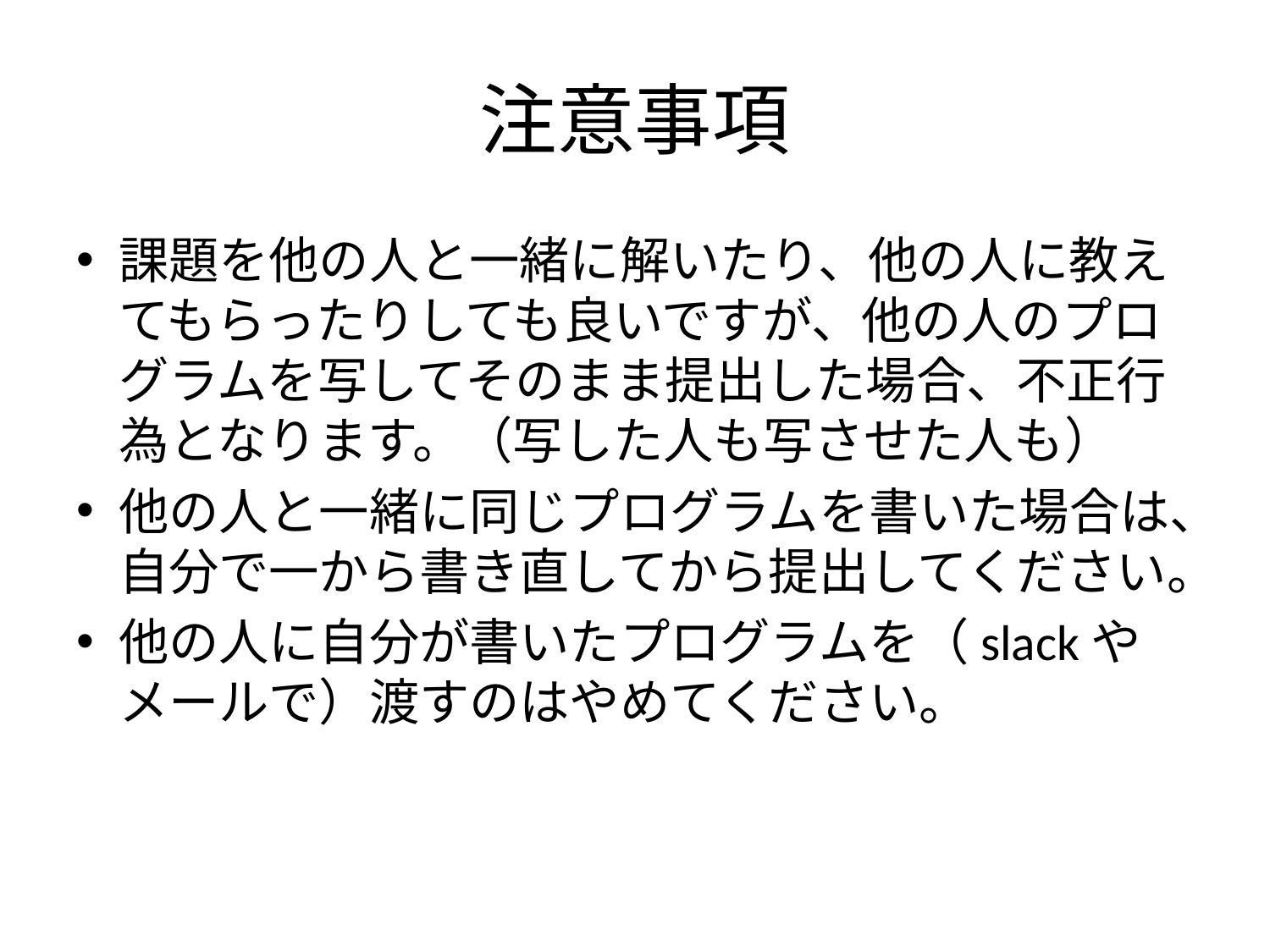

# 注意事項
課題を他の人と一緒に解いたり、他の人に教えてもらったりしても良いですが、他の人のプログラムを写してそのまま提出した場合、不正行為となります。（写した人も写させた人も）
他の人と一緒に同じプログラムを書いた場合は、自分で一から書き直してから提出してください。
他の人に自分が書いたプログラムを（slackやメールで）渡すのはやめてください。